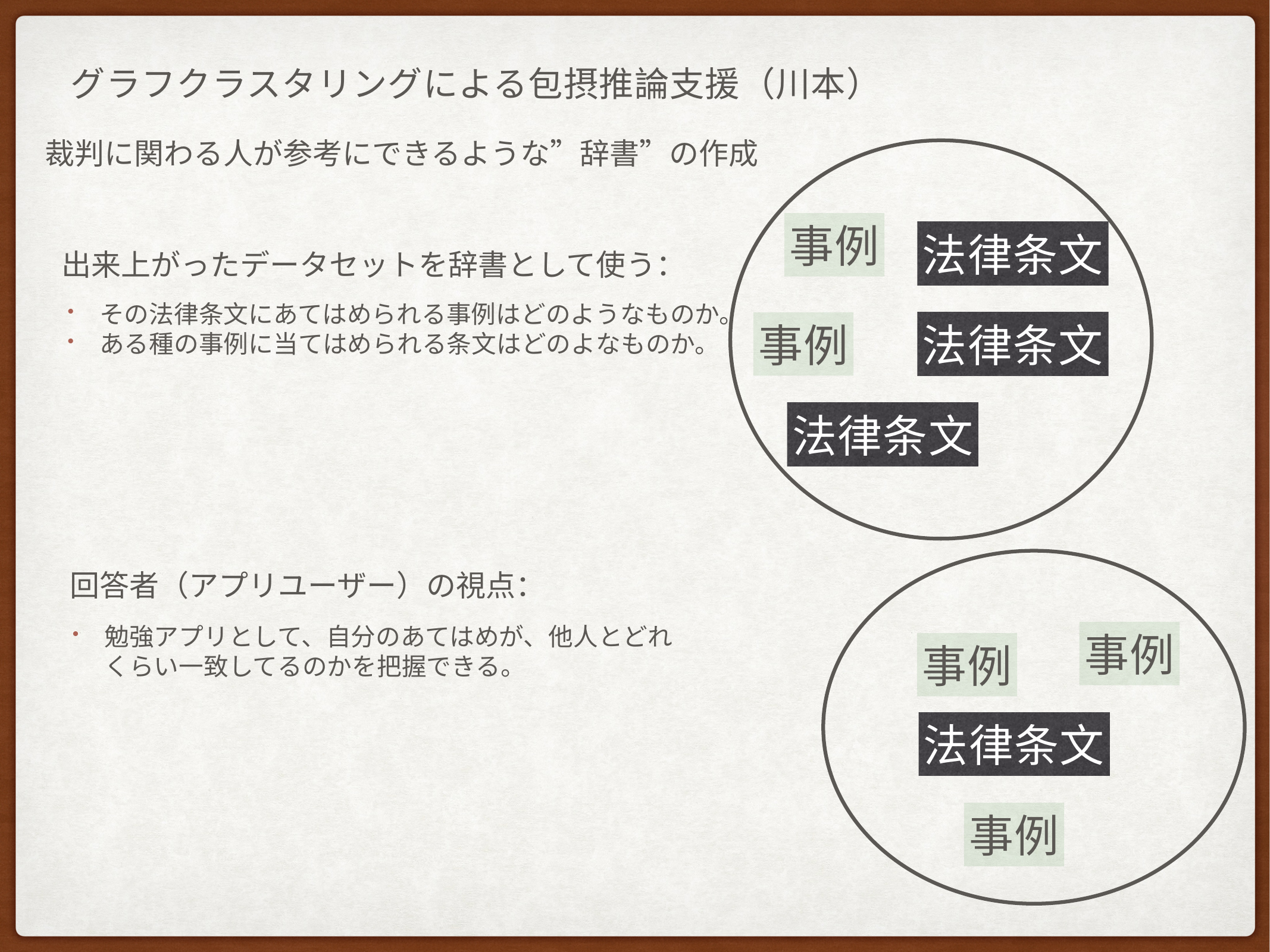

# グラフクラスタリングによる包摂推論支援（川本）
裁判に関わる人が参考にできるような”辞書”の作成

事例
法律条文
出来上がったデータセットを辞書として使う：
その法律条文にあてはめられる事例はどのようなものか。
ある種の事例に当てはめられる条文はどのよなものか。
事例
法律条文
法律条文

回答者（アプリユーザー）の視点：
勉強アプリとして、自分のあてはめが、他人とどれくらい一致してるのかを把握できる。
事例
事例
法律条文
事例